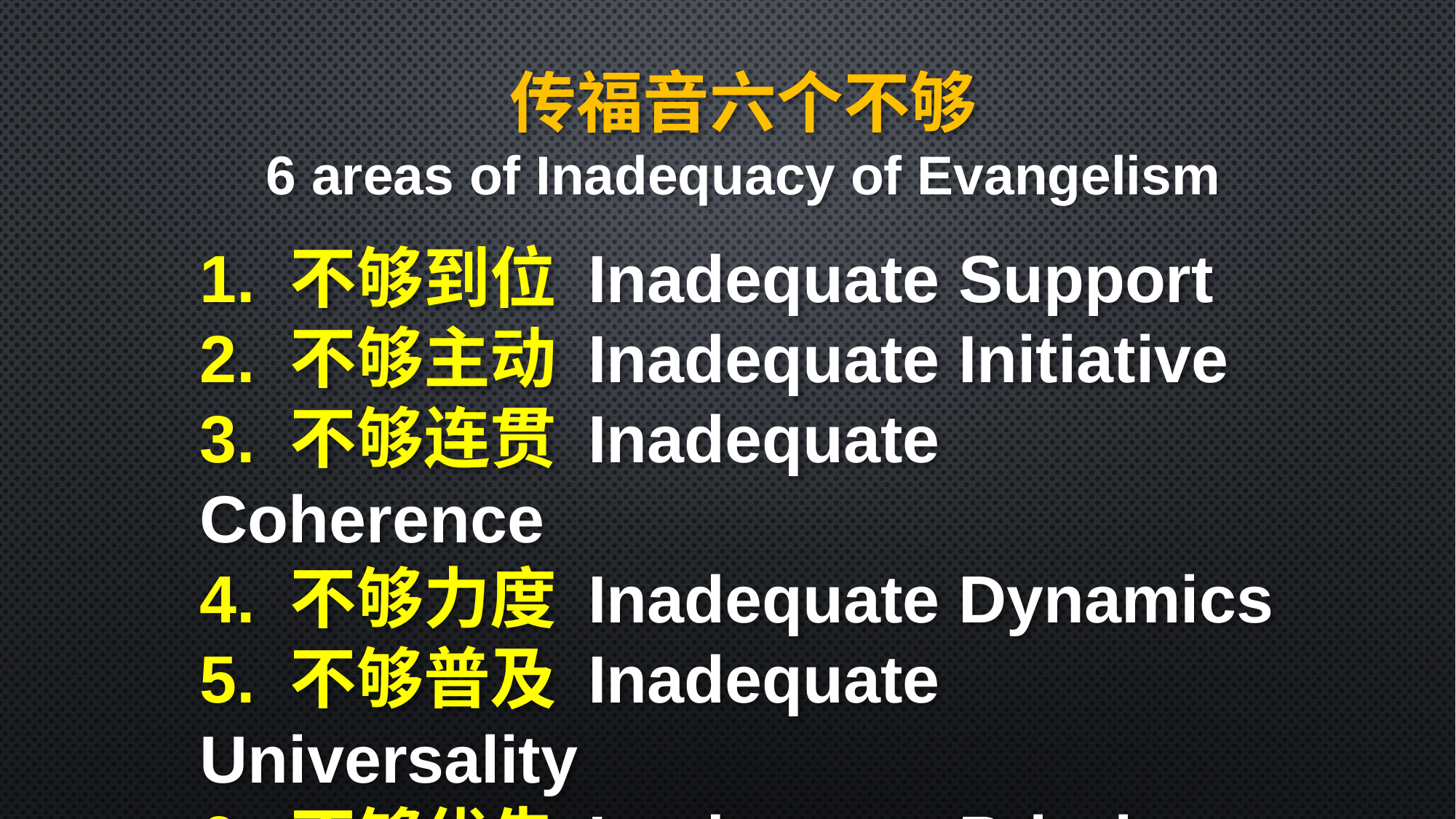

传福音六个不够
6 areas of Inadequacy of Evangelism
1. 不够到位 Inadequate Support
2. 不够主动 Inadequate Initiative
3. 不够连贯 Inadequate Coherence
4. 不够力度 Inadequate Dynamics
5. 不够普及 Inadequate Universality
6. 不够优先 Inadequate Priority